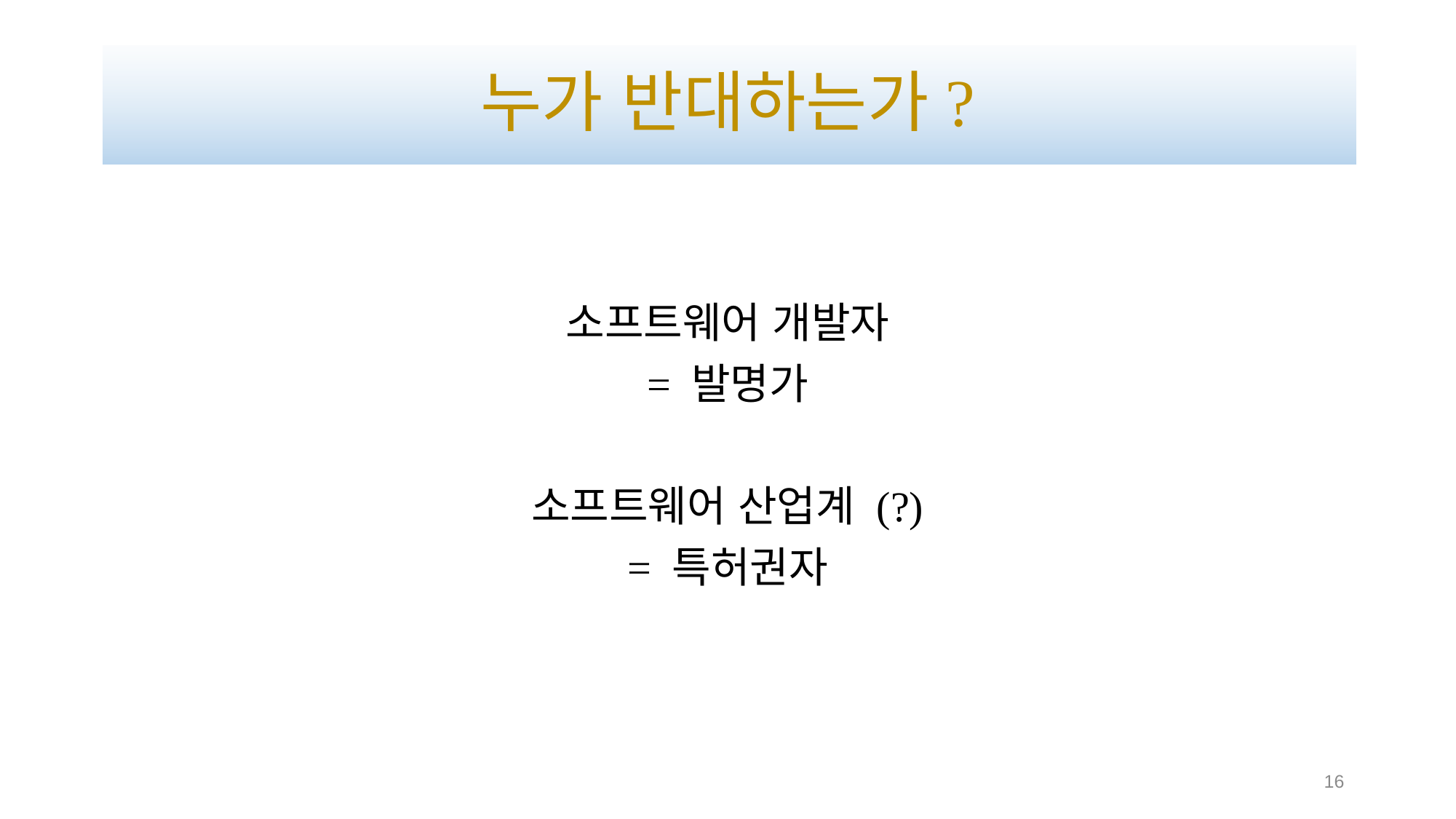

# 누가 반대하는가?
소프트웨어 개발자
= 발명가

소프트웨어 산업계 (?)
= 특허권자
16